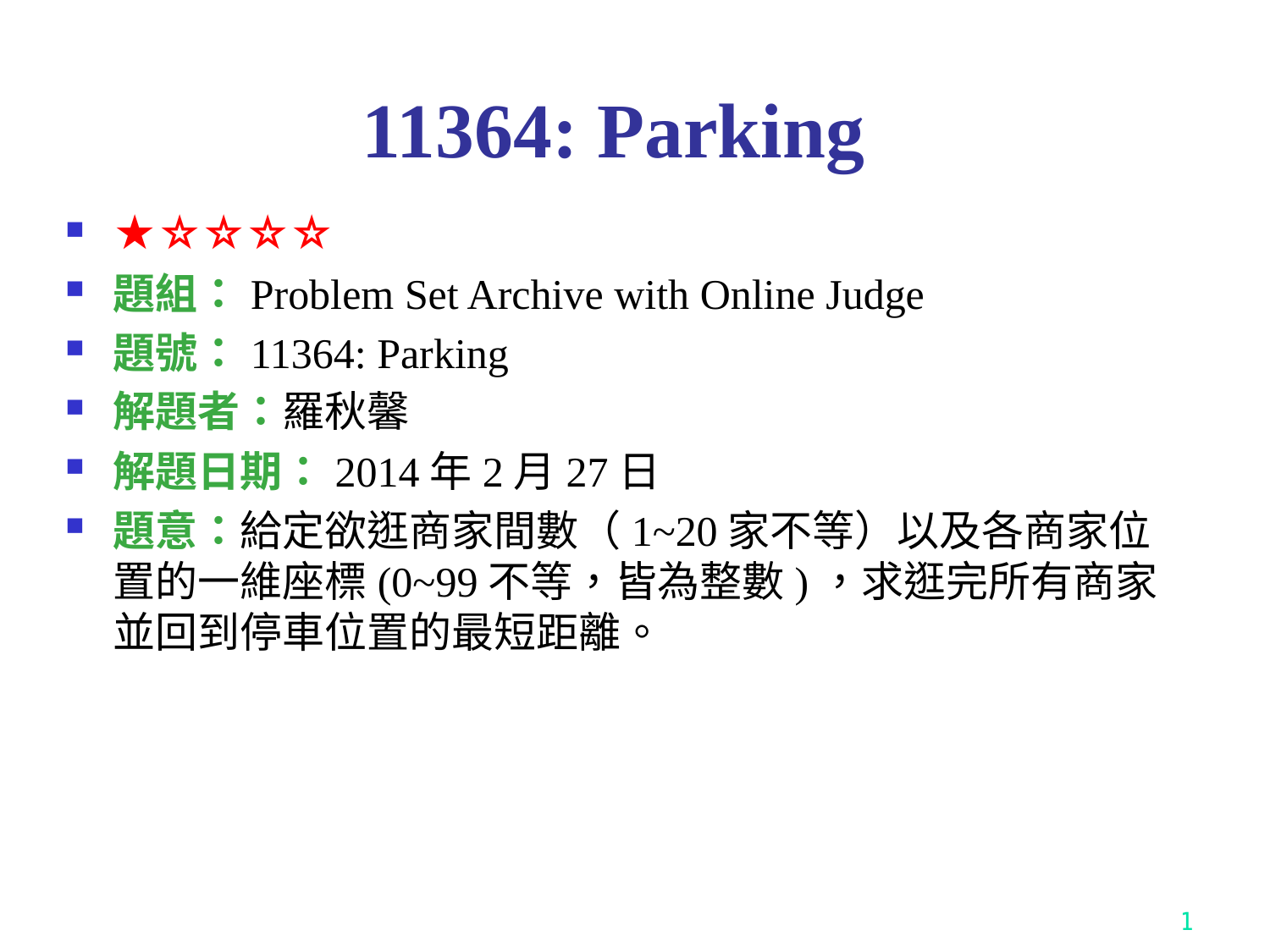

# 11364: Parking
★☆☆☆☆
題組：Problem Set Archive with Online Judge
題號：11364: Parking
解題者：羅秋馨
解題日期：2014年2月27日
題意：給定欲逛商家間數（1~20家不等）以及各商家位置的一維座標(0~99不等，皆為整數)，求逛完所有商家並回到停車位置的最短距離。
1